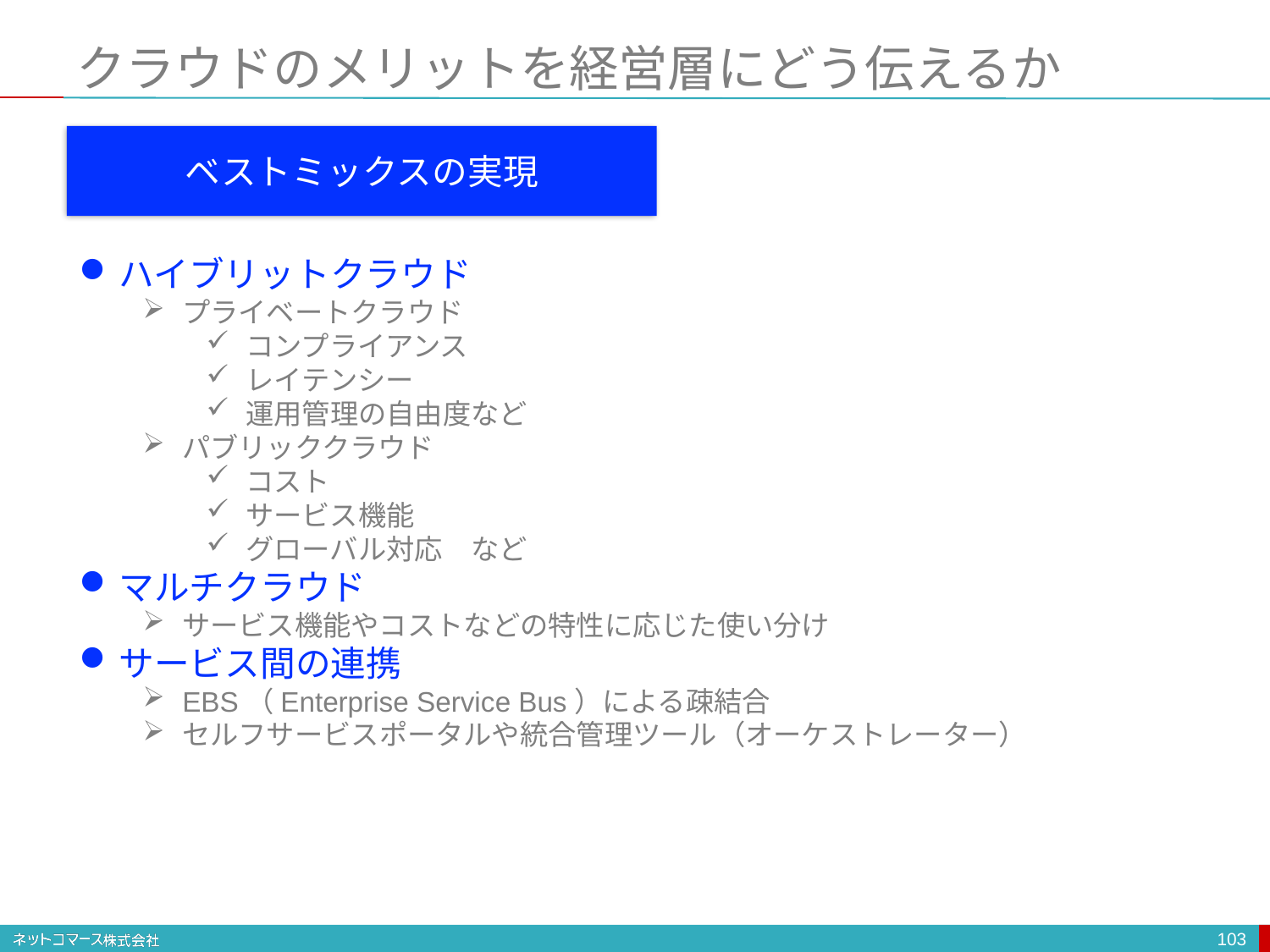

# クラウドのメリットを経営層にどう伝えるか
ベストミックスの実現
ハイブリットクラウド
プライベートクラウド
コンプライアンス
レイテンシー
運用管理の自由度など
パブリッククラウド
コスト
サービス機能
グローバル対応　など
マルチクラウド
サービス機能やコストなどの特性に応じた使い分け
サービス間の連携
EBS（Enterprise Service Bus）による疎結合
セルフサービスポータルや統合管理ツール（オーケストレーター）
103